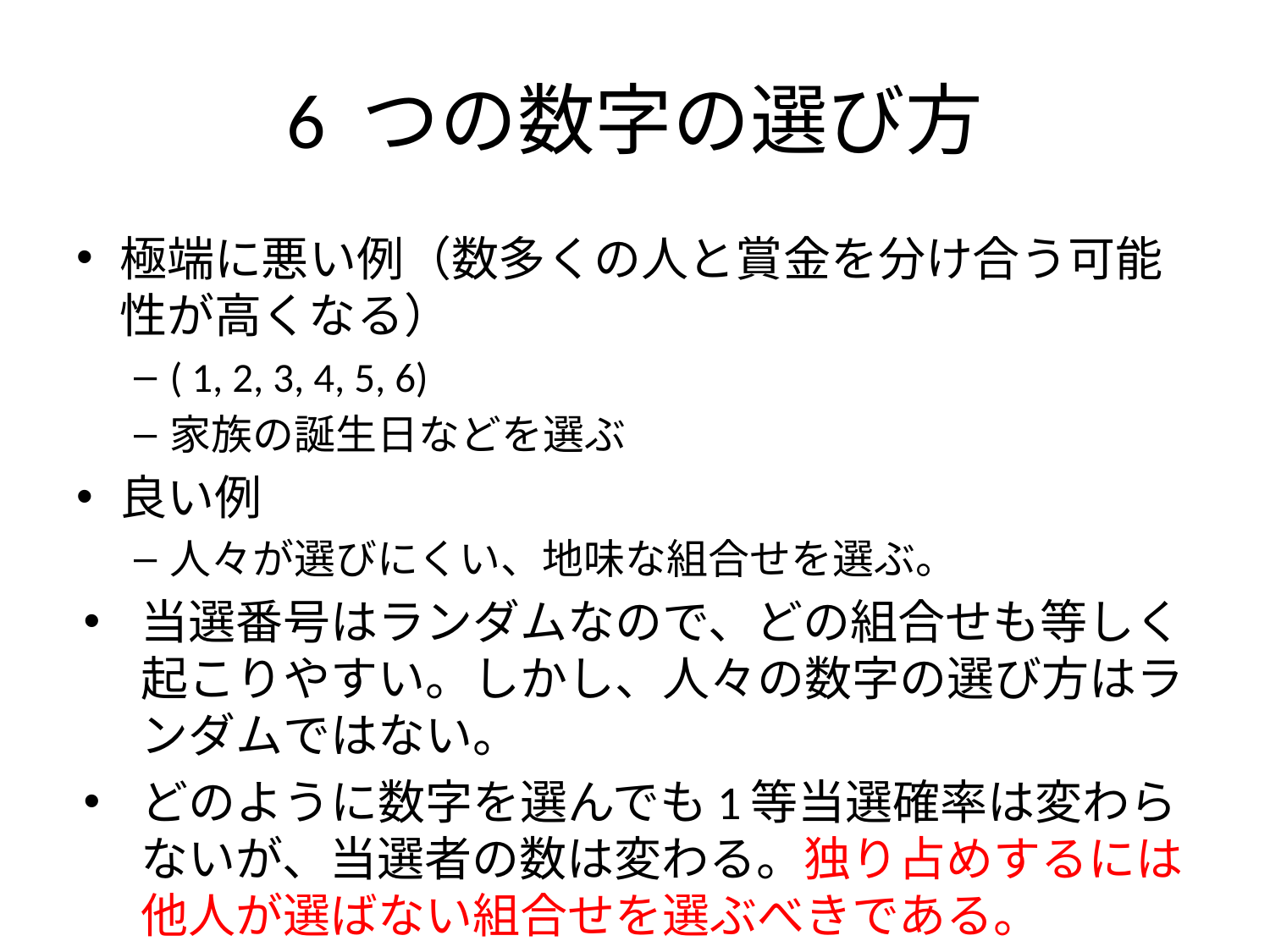

# 6 つの数字の選び方
極端に悪い例（数多くの人と賞金を分け合う可能性が高くなる）
( 1, 2, 3, 4, 5, 6)
家族の誕生日などを選ぶ
良い例
人々が選びにくい、地味な組合せを選ぶ。
当選番号はランダムなので、どの組合せも等しく起こりやすい。しかし、人々の数字の選び方はランダムではない。
どのように数字を選んでも1等当選確率は変わらないが、当選者の数は変わる。独り占めするには他人が選ばない組合せを選ぶべきである。